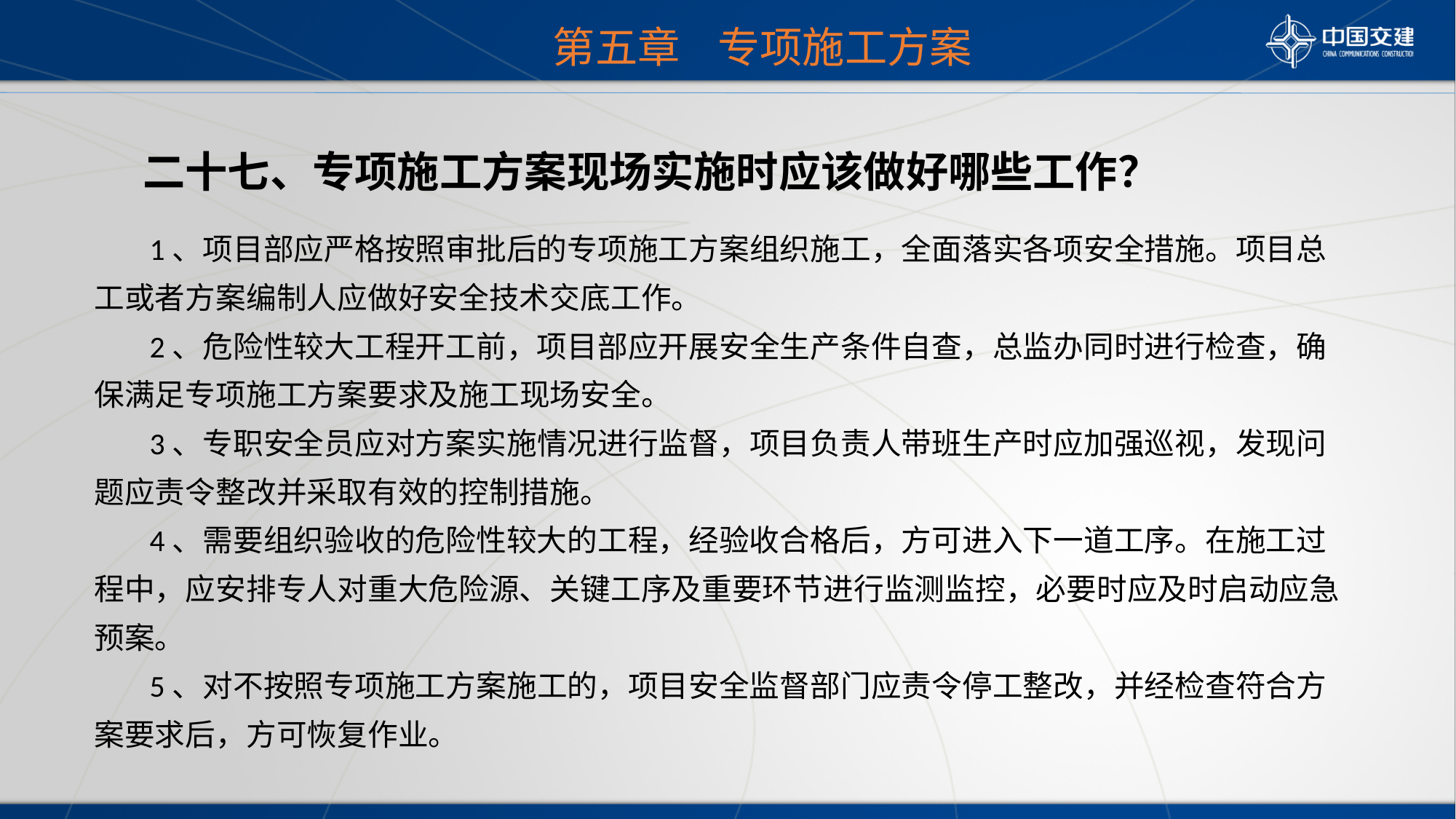

第五章    专项施工方案
    二十七、专项施工方案现场实施时应该做好哪些工作？
        1、项目部应严格按照审批后的专项施工方案组织施工，全面落实各项安全措施。项目总工或者方案编制人应做好安全技术交底工作。
        2、危险性较大工程开工前，项目部应开展安全生产条件自查，总监办同时进行检查，确保满足专项施工方案要求及施工现场安全。
        3、专职安全员应对方案实施情况进行监督，项目负责人带班生产时应加强巡视，发现问题应责令整改并采取有效的控制措施。
        4、需要组织验收的危险性较大的工程，经验收合格后，方可进入下一道工序。在施工过程中，应安排专人对重大危险源、关键工序及重要环节进行监测监控，必要时应及时启动应急预案。
        5、对不按照专项施工方案施工的，项目安全监督部门应责令停工整改，并经检查符合方案要求后，方可恢复作业。